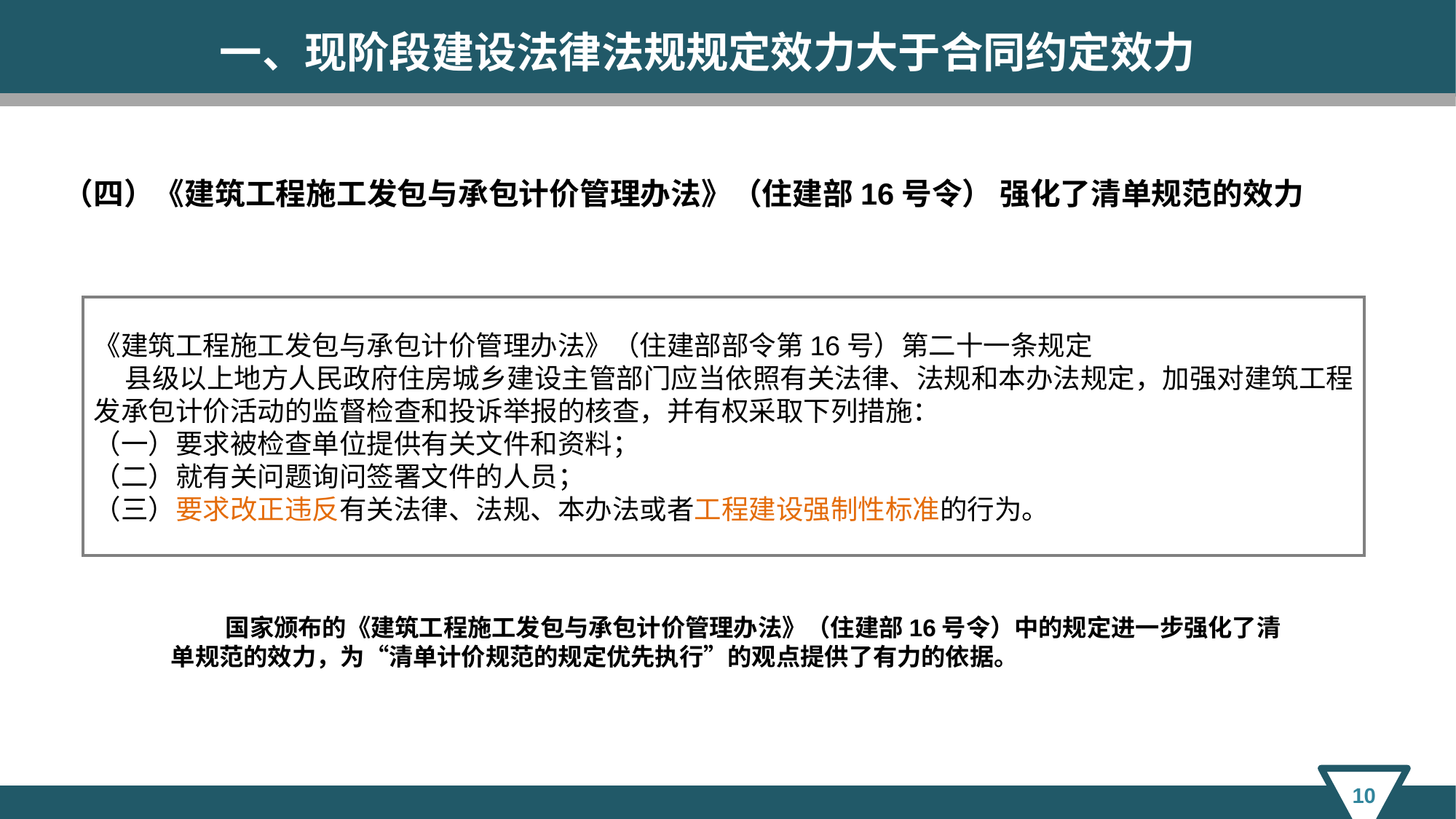

一、现阶段建设法律法规规定效力大于合同约定效力
（四）《建筑工程施工发包与承包计价管理办法》（住建部16号令） 强化了清单规范的效力
《建筑工程施工发包与承包计价管理办法》（住建部部令第16号）第二十一条规定
    县级以上地方人民政府住房城乡建设主管部门应当依照有关法律、法规和本办法规定，加强对建筑工程发承包计价活动的监督检查和投诉举报的核查，并有权采取下列措施：
（一）要求被检查单位提供有关文件和资料；
（二）就有关问题询问签署文件的人员；
（三）要求改正违反有关法律、法规、本办法或者工程建设强制性标准的行为。
国家颁布的《建筑工程施工发包与承包计价管理办法》（住建部16号令）中的规定进一步强化了清单规范的效力，为“清单计价规范的规定优先执行”的观点提供了有力的依据。